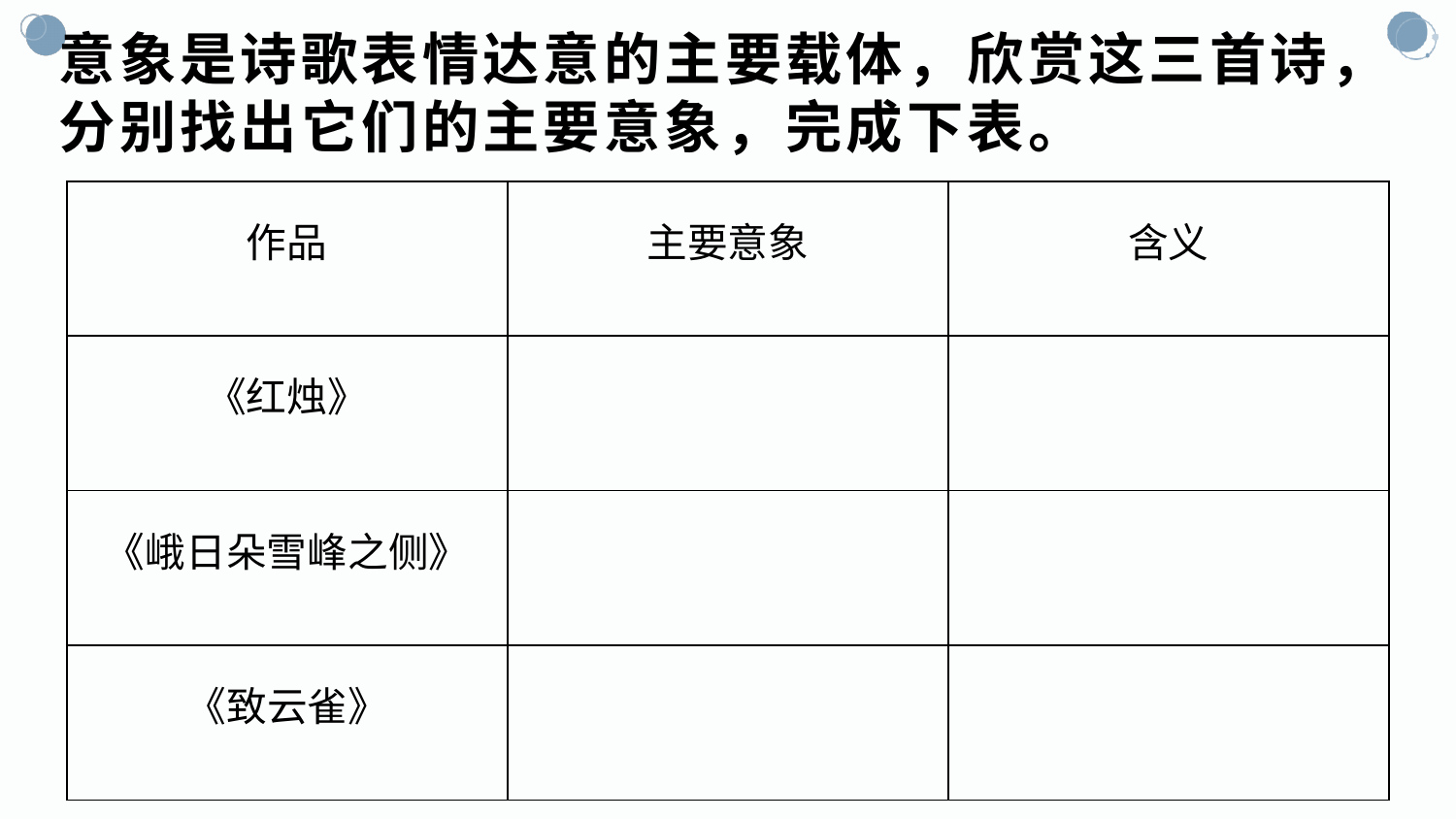

# 意象是诗歌表情达意的主要载体，欣赏这三首诗，分别找出它们的主要意象，完成下表。
| 作品 | 主要意象 | 含义 |
| --- | --- | --- |
| 《红烛》 |  |  |
| 《峨日朵雪峰之侧》 |  |  |
| 《致云雀》 |  |  |